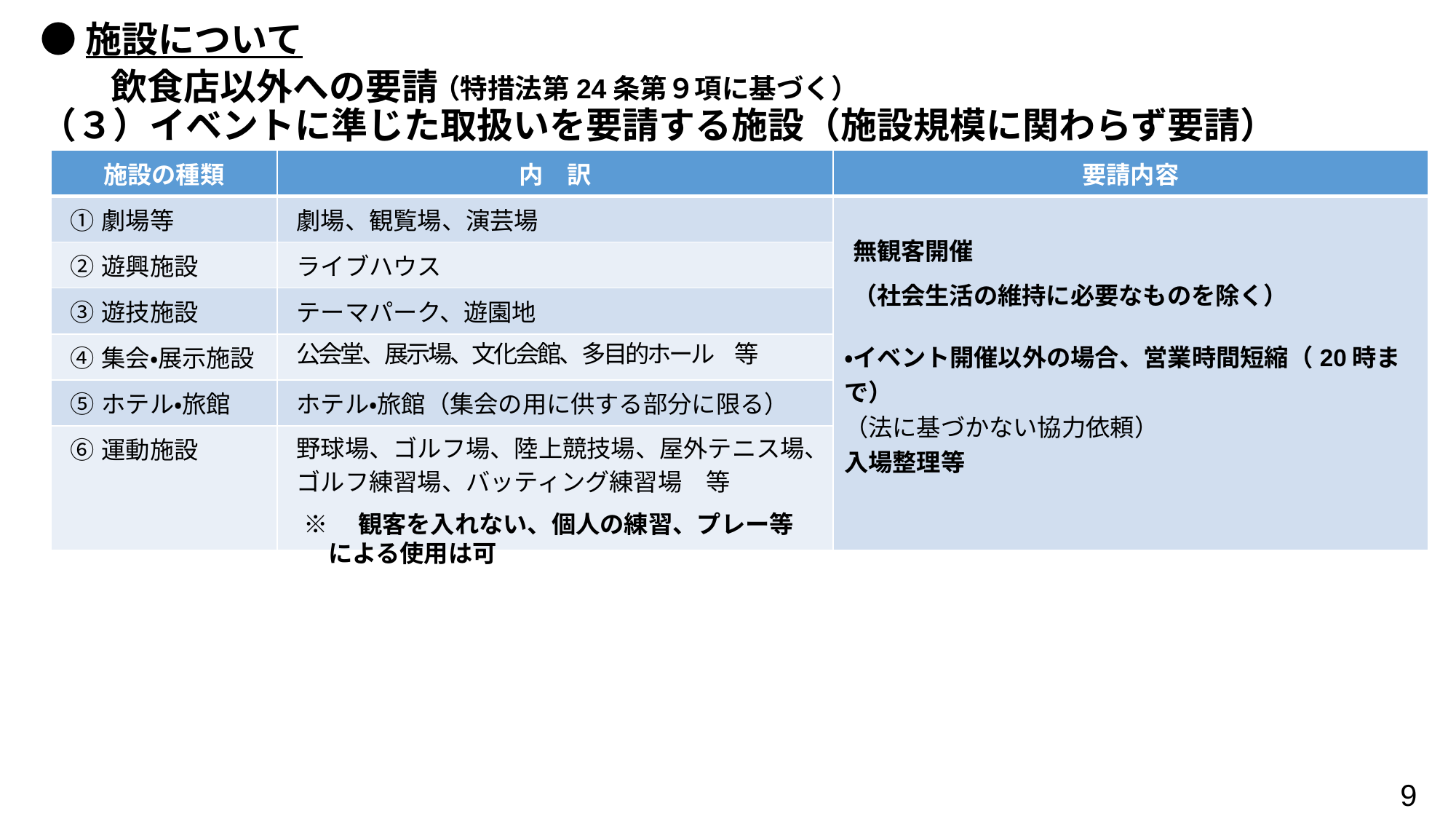

●施設について
飲食店以外への要請
（特措法第24条第９項に基づく）
（３）イベントに準じた取扱いを要請する施設（施設規模に関わらず要請）
| 施設の種類 | 内　訳 | 要請内容 |
| --- | --- | --- |
| ①劇場等 | 劇場、観覧場、演芸場 | 無観客開催 （社会生活の維持に必要なものを除く） ・イベント開催以外の場合、営業時間短縮（20時まで） （法に基づかない協力依頼） 入場整理等 |
| ②遊興施設 | ライブハウス |  |
| ③遊技施設 | テーマパーク、遊園地 |  |
| ④集会・展示施設 | 公会堂、展示場、文化会館、多目的ホール　等 |  |
| ⑤ホテル・旅館 | ホテル・旅館（集会の用に供する部分に限る） |  |
| ⑥運動施設 | 野球場、ゴルフ場、陸上競技場、屋外テニス場、ゴルフ練習場、バッティング練習場　等 |  |
※　観客を入れない、個人の練習、プレー等
　による使用は可
9